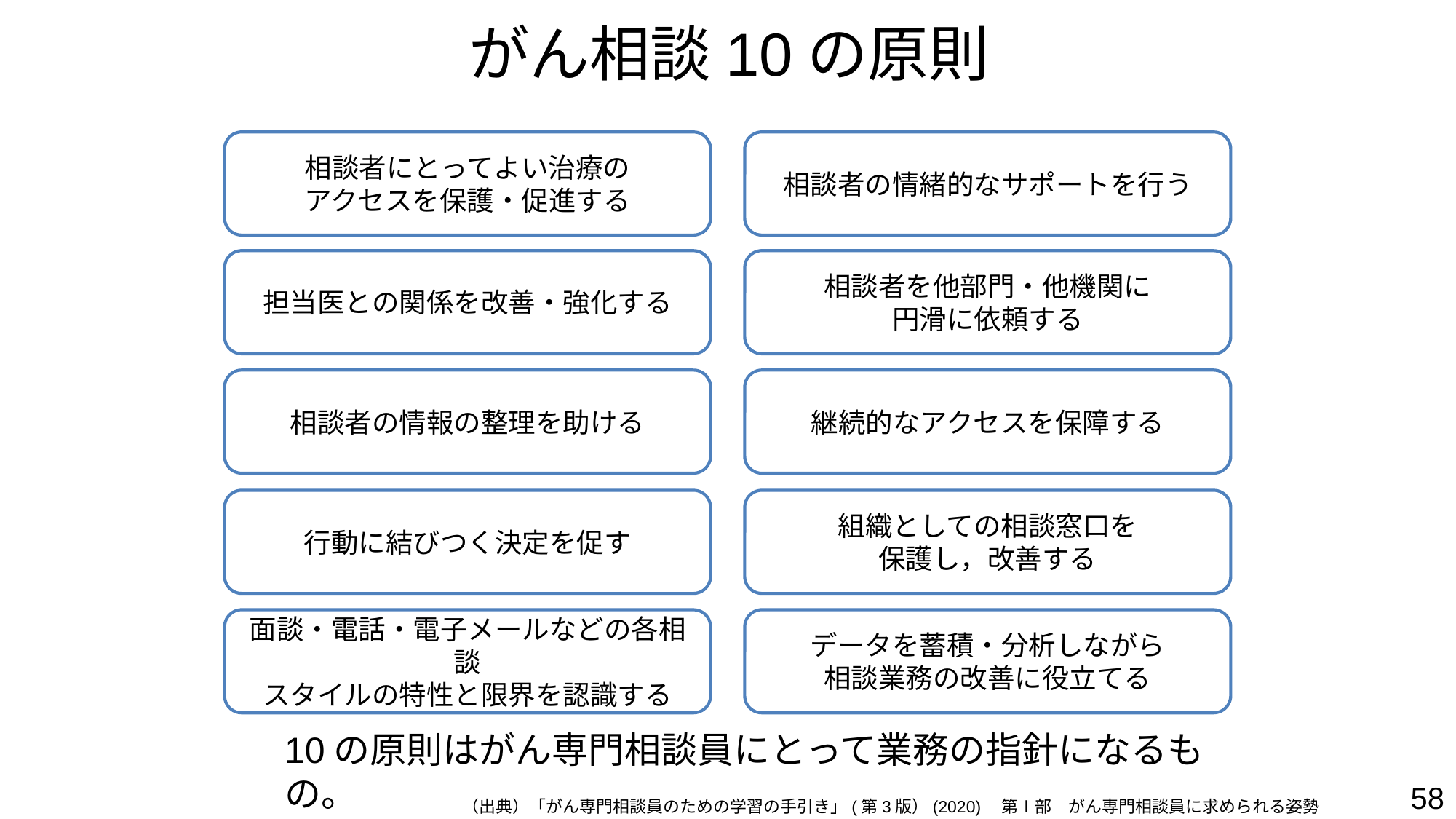

# がん相談10の原則
相談者にとってよい治療の
アクセスを保護・促進する
相談者の情緒的なサポートを行う
担当医との関係を改善・強化する
相談者を他部門・他機関に
円滑に依頼する
相談者の情報の整理を助ける
継続的なアクセスを保障する
行動に結びつく決定を促す
組織としての相談窓口を
保護し，改善する
面談・電話・電子メールなどの各相談
スタイルの特性と限界を認識する
データを蓄積・分析しながら
相談業務の改善に役立てる
10の原則はがん専門相談員にとって業務の指針になるもの。
58
（出典）「がん専門相談員のための学習の手引き」(第3版）(2020)　第Ⅰ部　がん専門相談員に求められる姿勢　p.17.